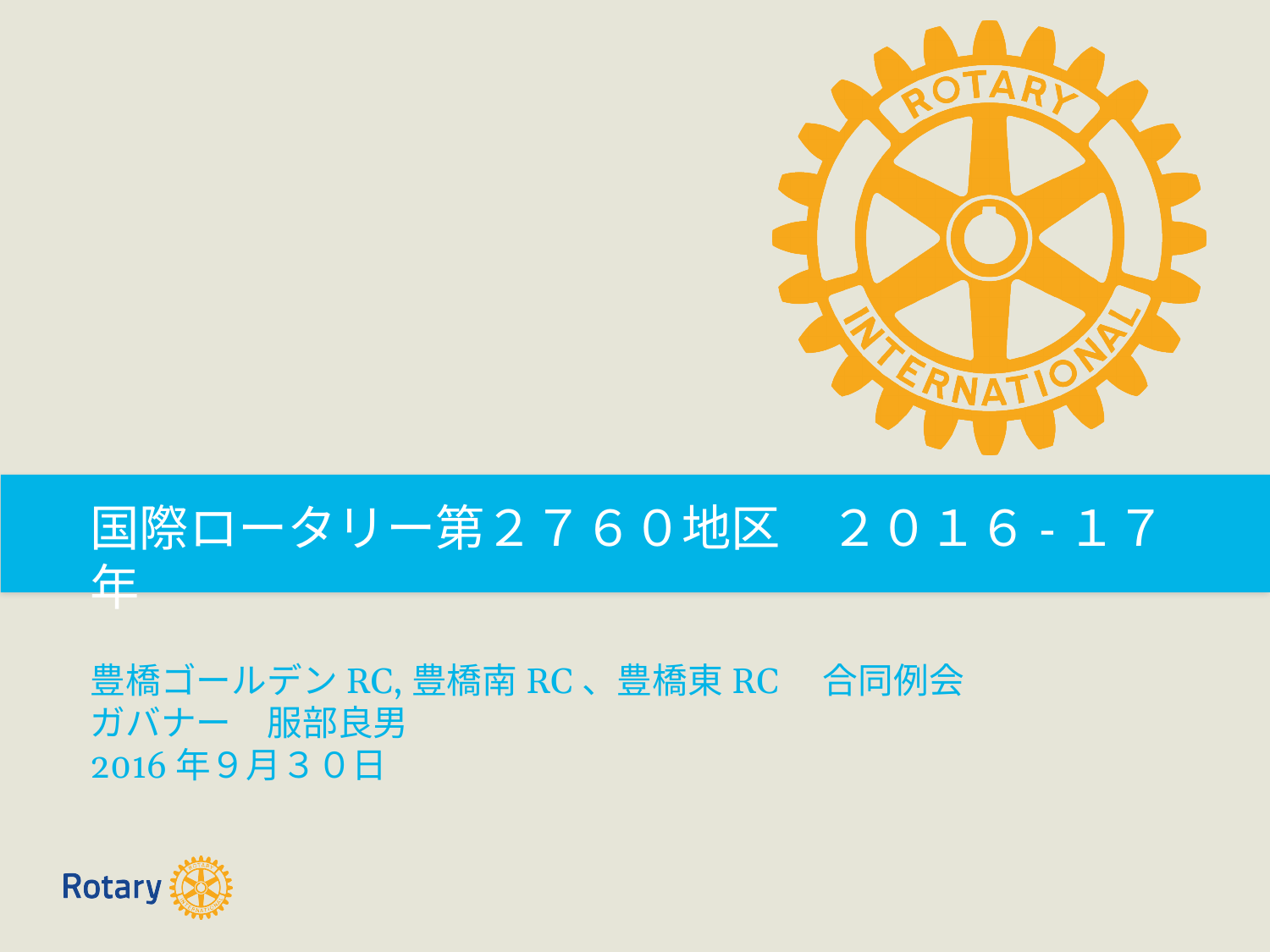

国際ロータリー第２７６０地区　２０１６-１７年
豊橋ゴールデンRC,豊橋南RC、豊橋東RC　合同例会
ガバナー　服部良男
2016年９月３０日